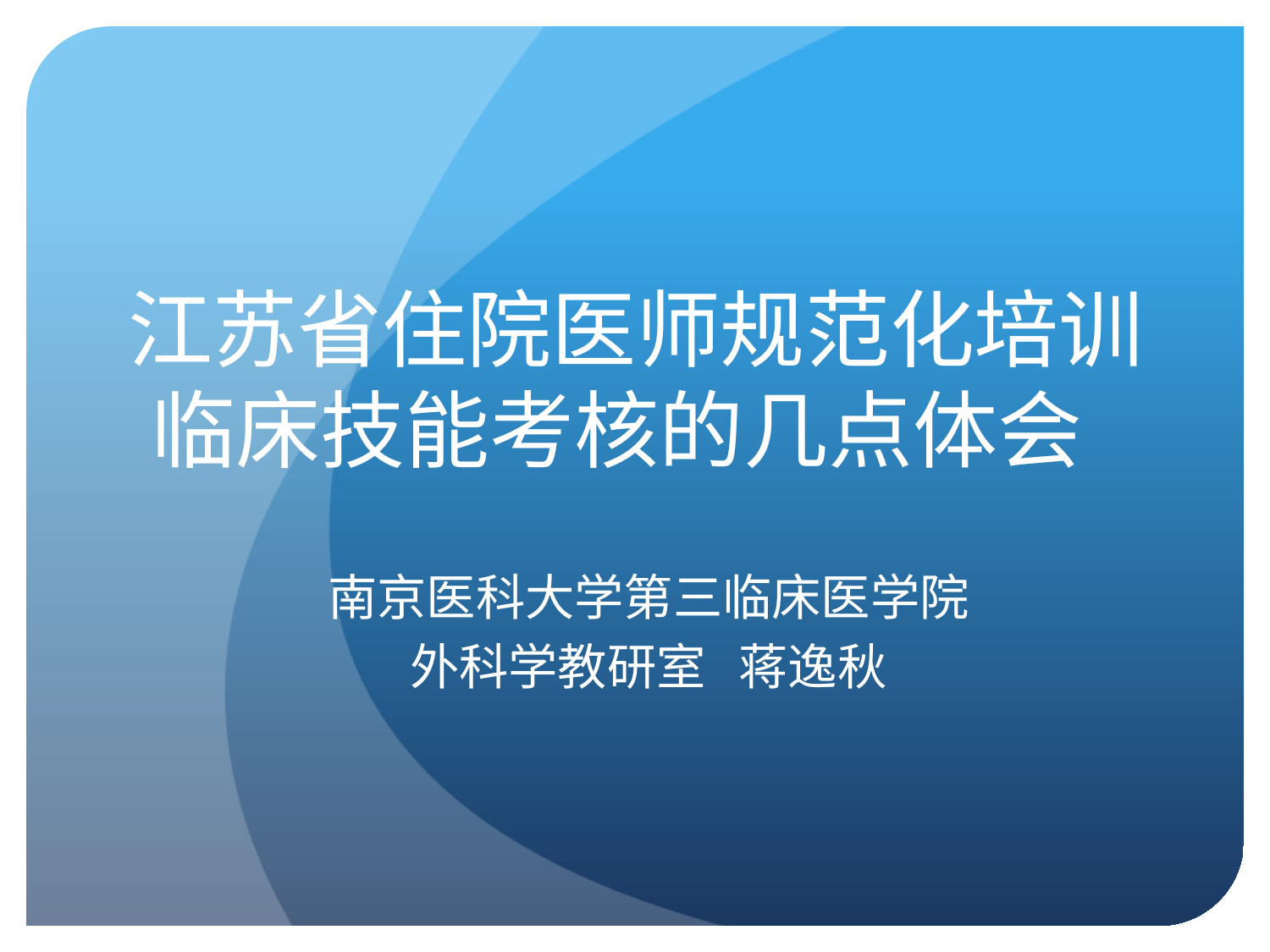

# 江苏省住院医师规范化培训 临床技能考核的几点体会
南京医科大学第三临床医学院
外科学教研室   蒋逸秋